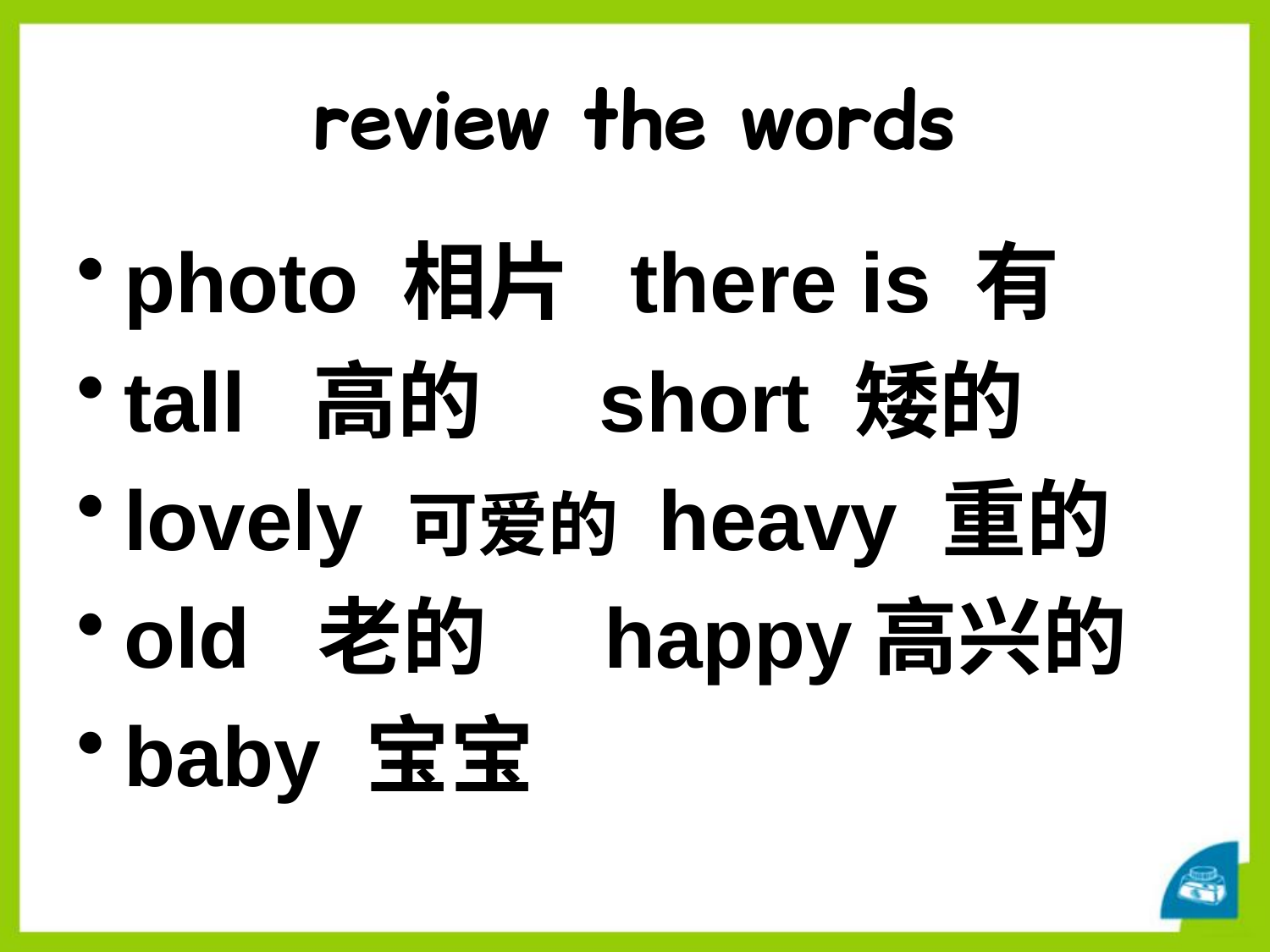

# review the words
photo 相片  there is 有
tall  高的     short 矮的
lovely 可爱的 heavy 重的
old  老的     happy高兴的
baby 宝宝